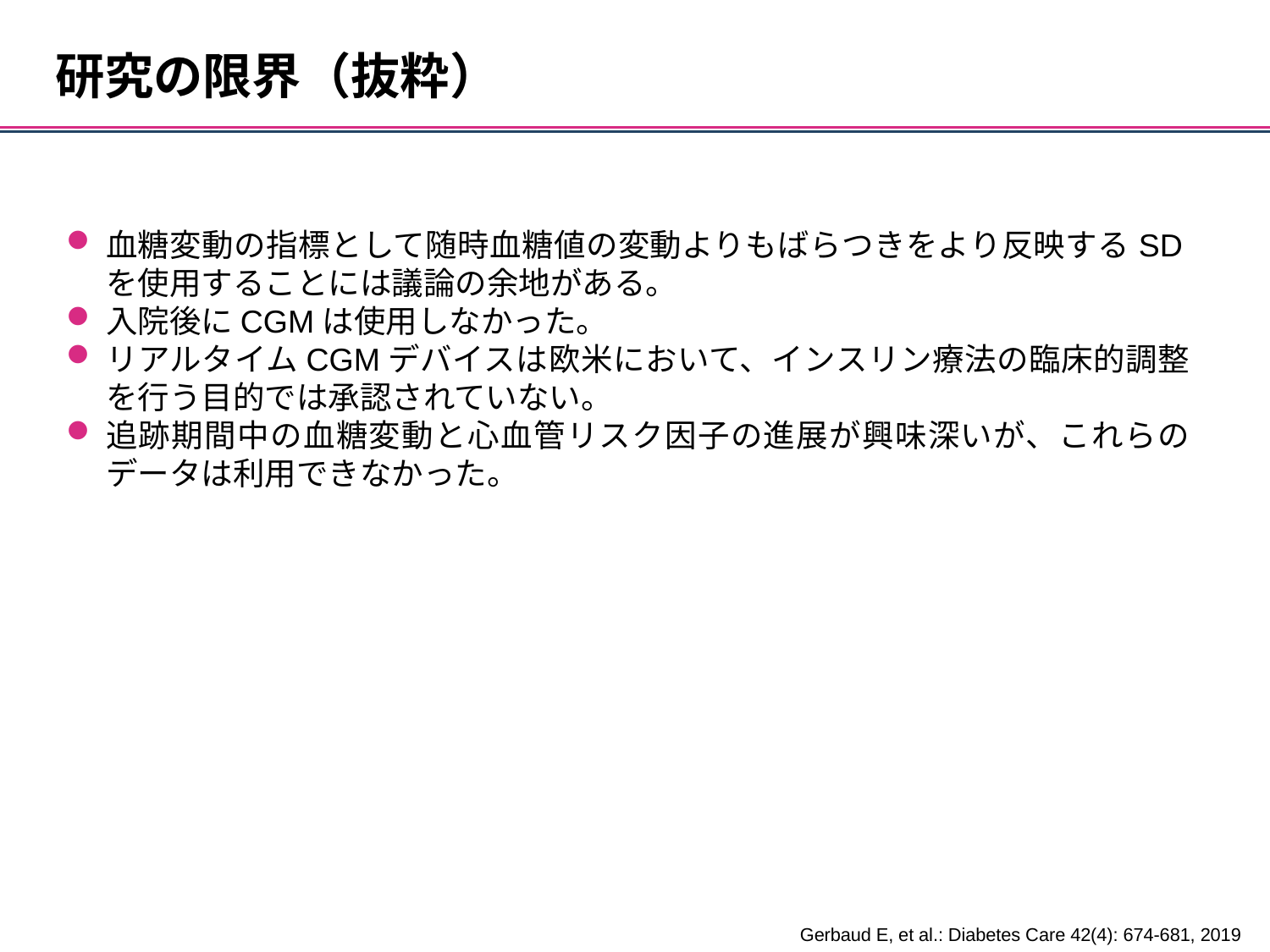

研究の限界（抜粋）
血糖変動の指標として随時血糖値の変動よりもばらつきをより反映するSDを使用することには議論の余地がある。
入院後にCGMは使用しなかった。
リアルタイムCGMデバイスは欧米において、インスリン療法の臨床的調整を行う目的では承認されていない。
追跡期間中の血糖変動と心血管リスク因子の進展が興味深いが、これらのデータは利用できなかった。
Gerbaud E, et al.: Diabetes Care 42(4): 674-681, 2019